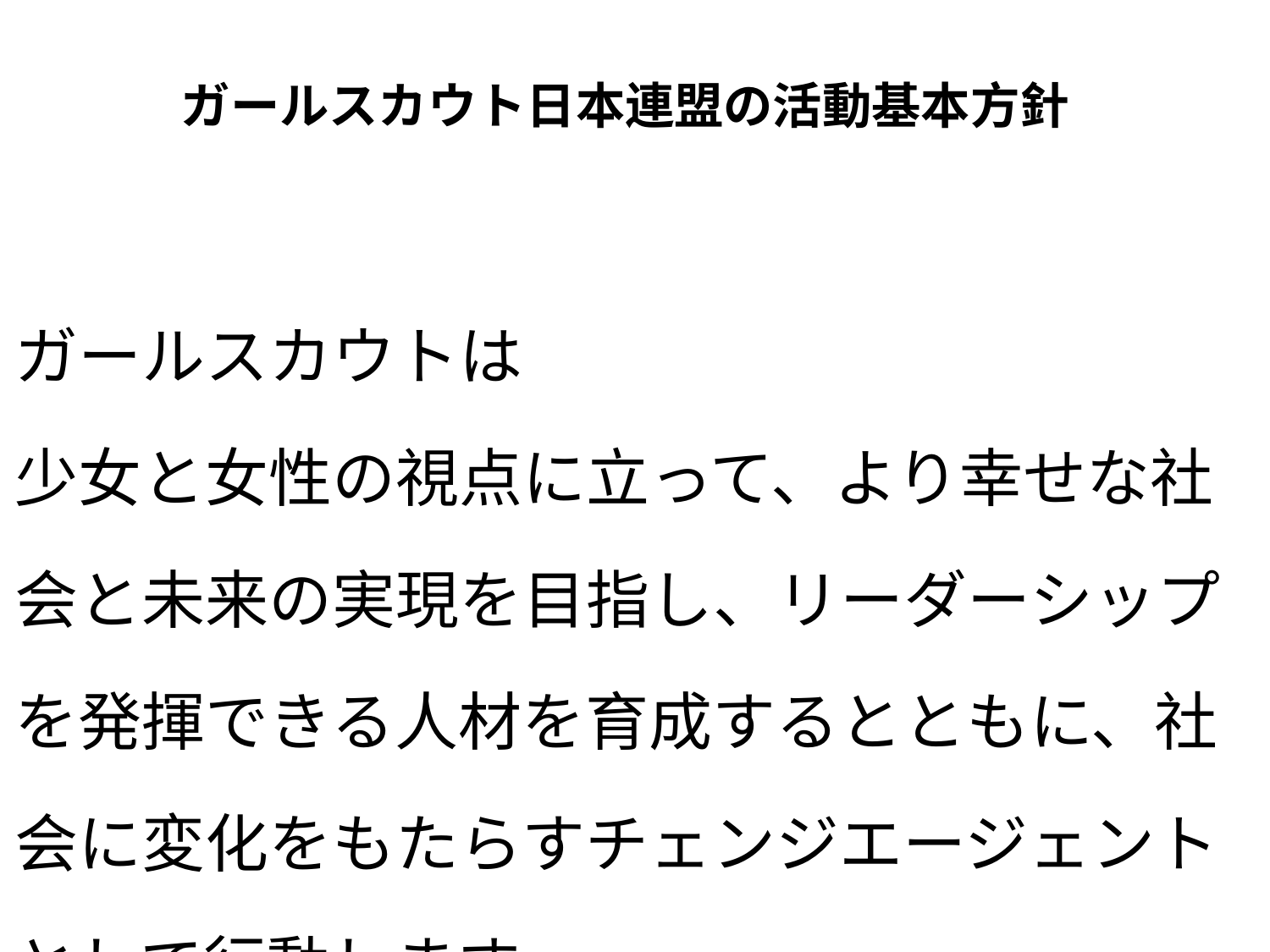

ガールスカウト日本連盟の活動基本方針

ガールスカウトは
少女と女性の視点に立って、より幸せな社会と未来の実現を目指し、リーダーシップを発揮できる人材を育成するとともに、社会に変化をもたらすチェンジエージェントとして行動します。